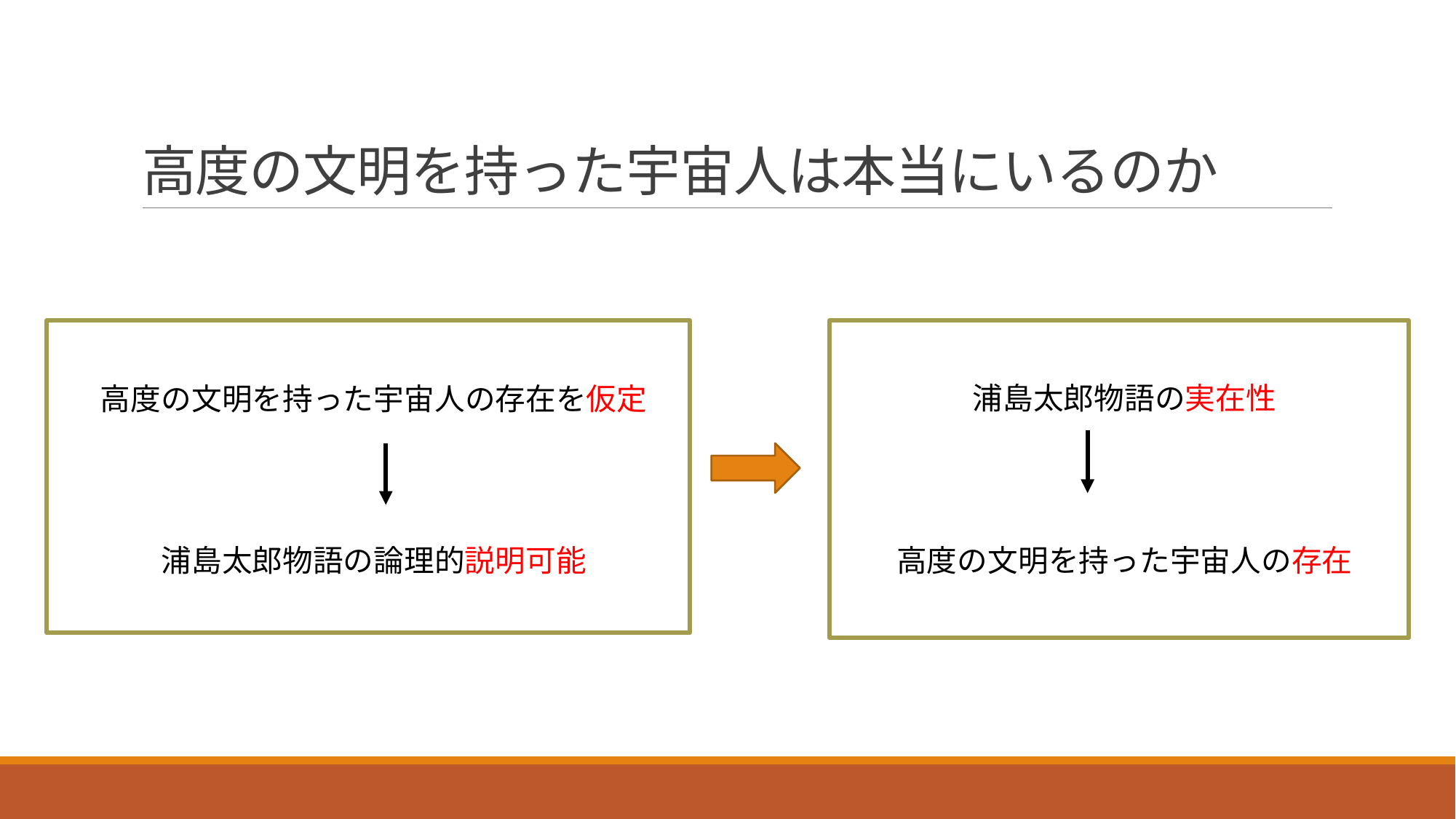

# 高度の文明を持った宇宙人は本当にいるのか

高度の文明を持った宇宙人の存在を仮定

浦島太郎物語の論理的説明可能

浦島太郎物語の実在性

高度の文明を持った宇宙人の存在